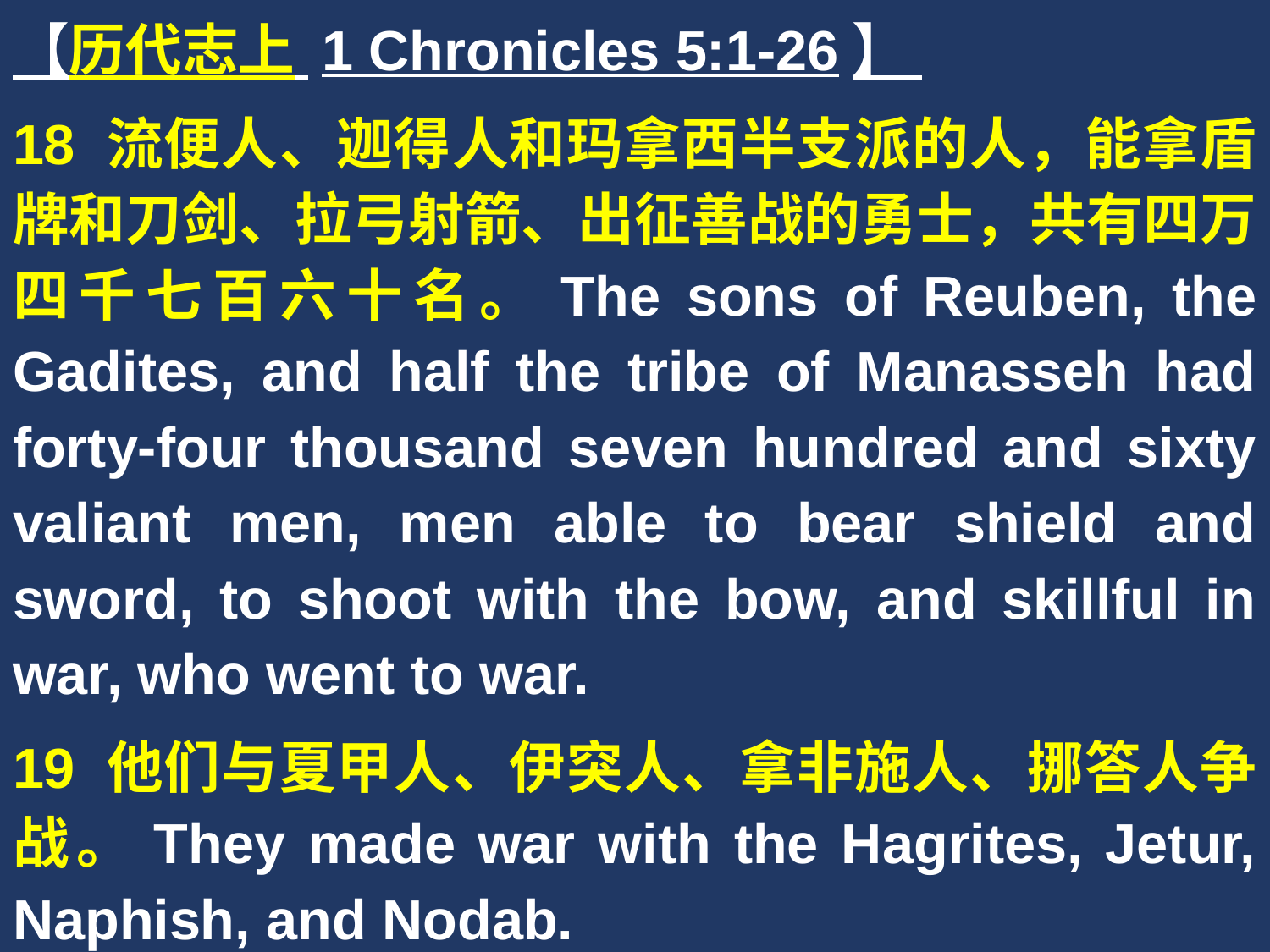

【历代志上 1 Chronicles 5:1-26】
18 流便人、迦得人和玛拿西半支派的人，能拿盾牌和刀剑、拉弓射箭、出征善战的勇士，共有四万四千七百六十名。The sons of Reuben, the Gadites, and half the tribe of Manasseh had forty-four thousand seven hundred and sixty valiant men, men able to bear shield and sword, to shoot with the bow, and skillful in war, who went to war.
19 他们与夏甲人、伊突人、拿非施人、挪答人争战。They made war with the Hagrites, Jetur, Naphish, and Nodab.